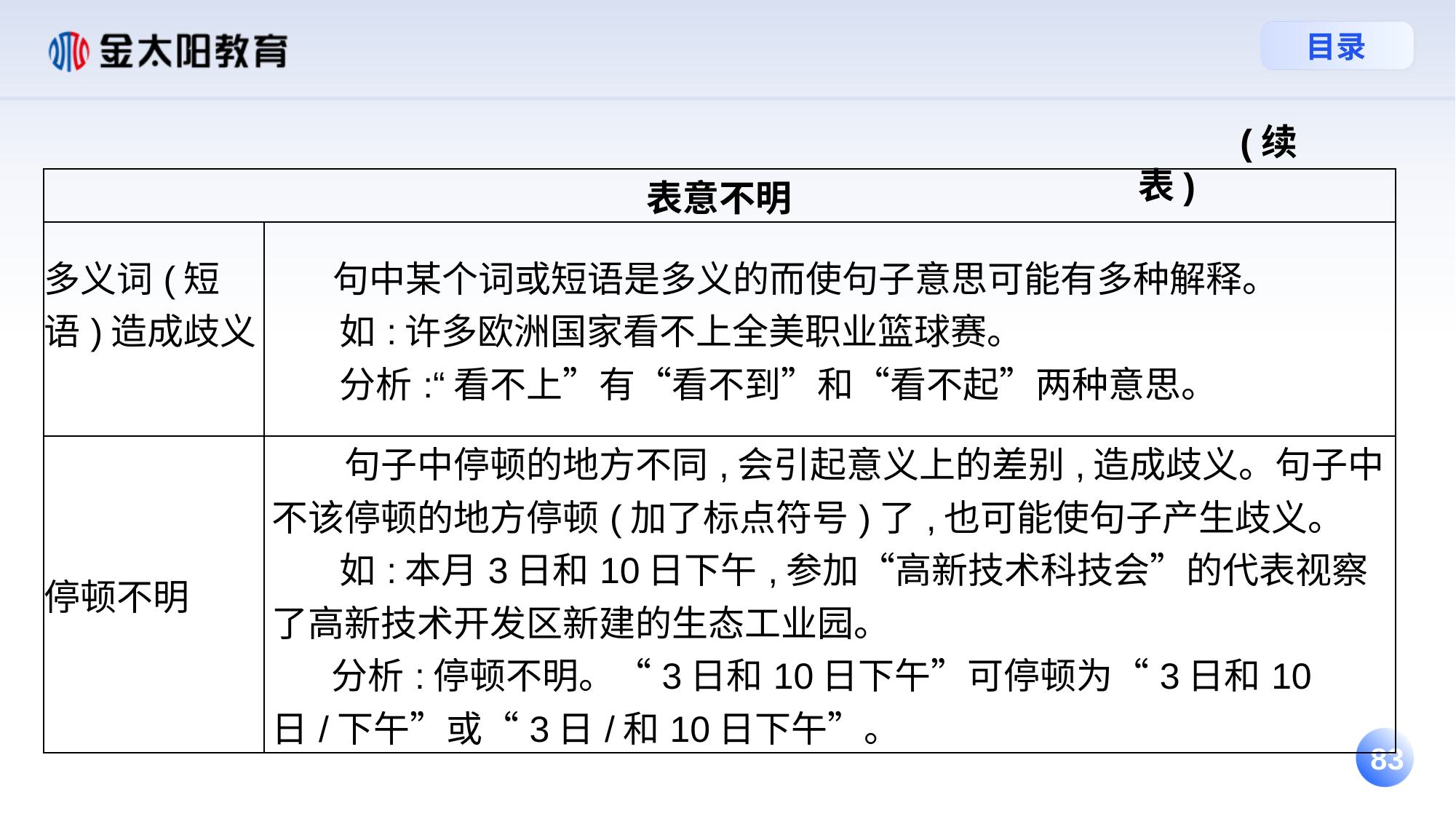

(续表)

| 表意不明 |  |
| --- | --- |
| 多义词(短语)造成歧义 | 句中某个词或短语是多义的而使句子意思可能有多种解释。 如:许多欧洲国家看不上全美职业篮球赛。 分析:“看不上”有“看不到”和“看不起”两种意思。 |
| 停顿不明 | 句子中停顿的地方不同,会引起意义上的差别,造成歧义。句子中不该停顿的地方停顿(加了标点符号)了,也可能使句子产生歧义。 如:本月3日和10日下午,参加“高新技术科技会”的代表视察了高新技术开发区新建的生态工业园。 分析:停顿不明。“3日和10日下午”可停顿为“3日和10日/下午”或“3日/和10日下午”。 |